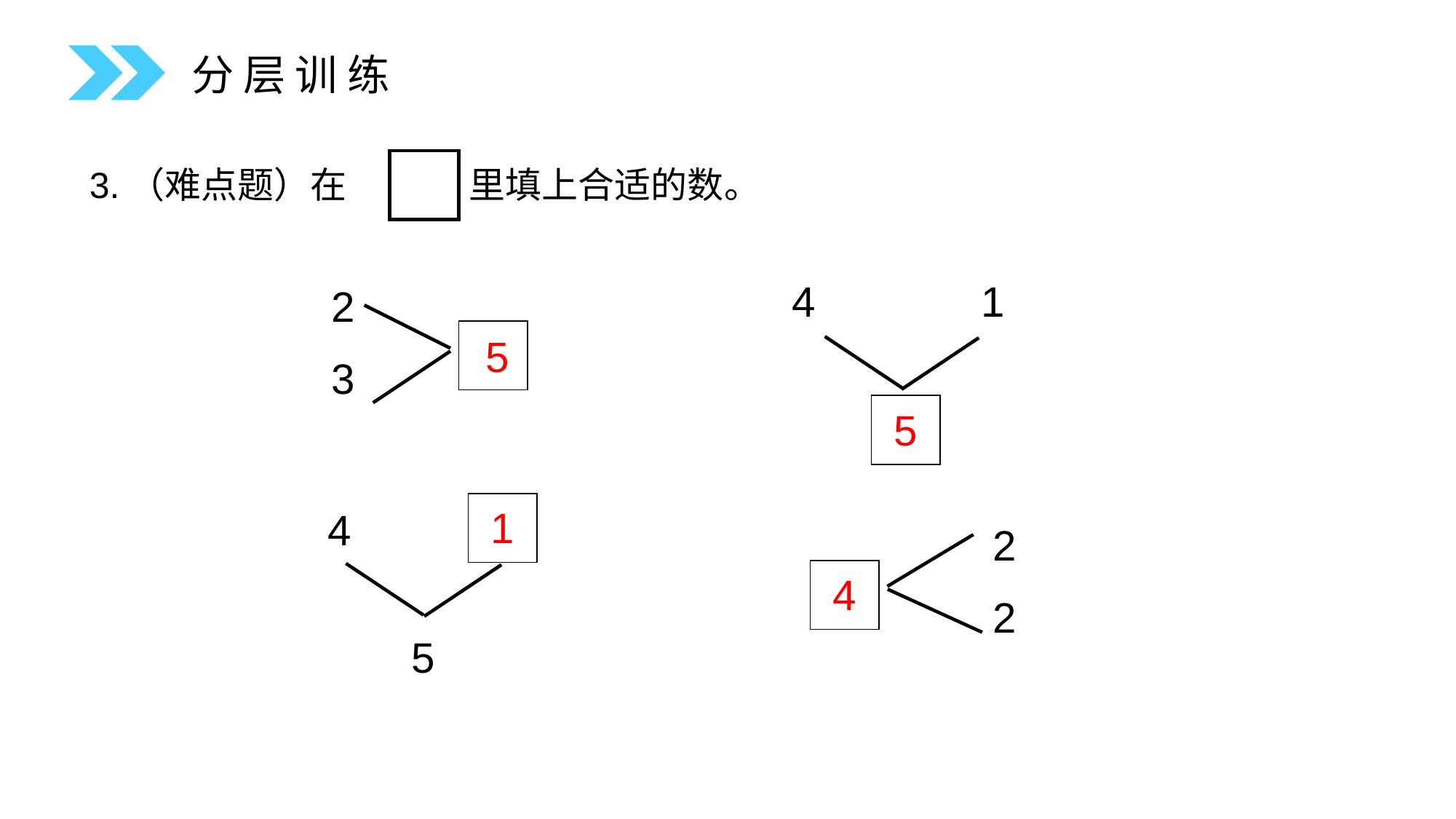

分 层 训 练

3.（难点题）在               里填上合适的数。
4              1
2
3

5

5

1
4
2
2

4

5